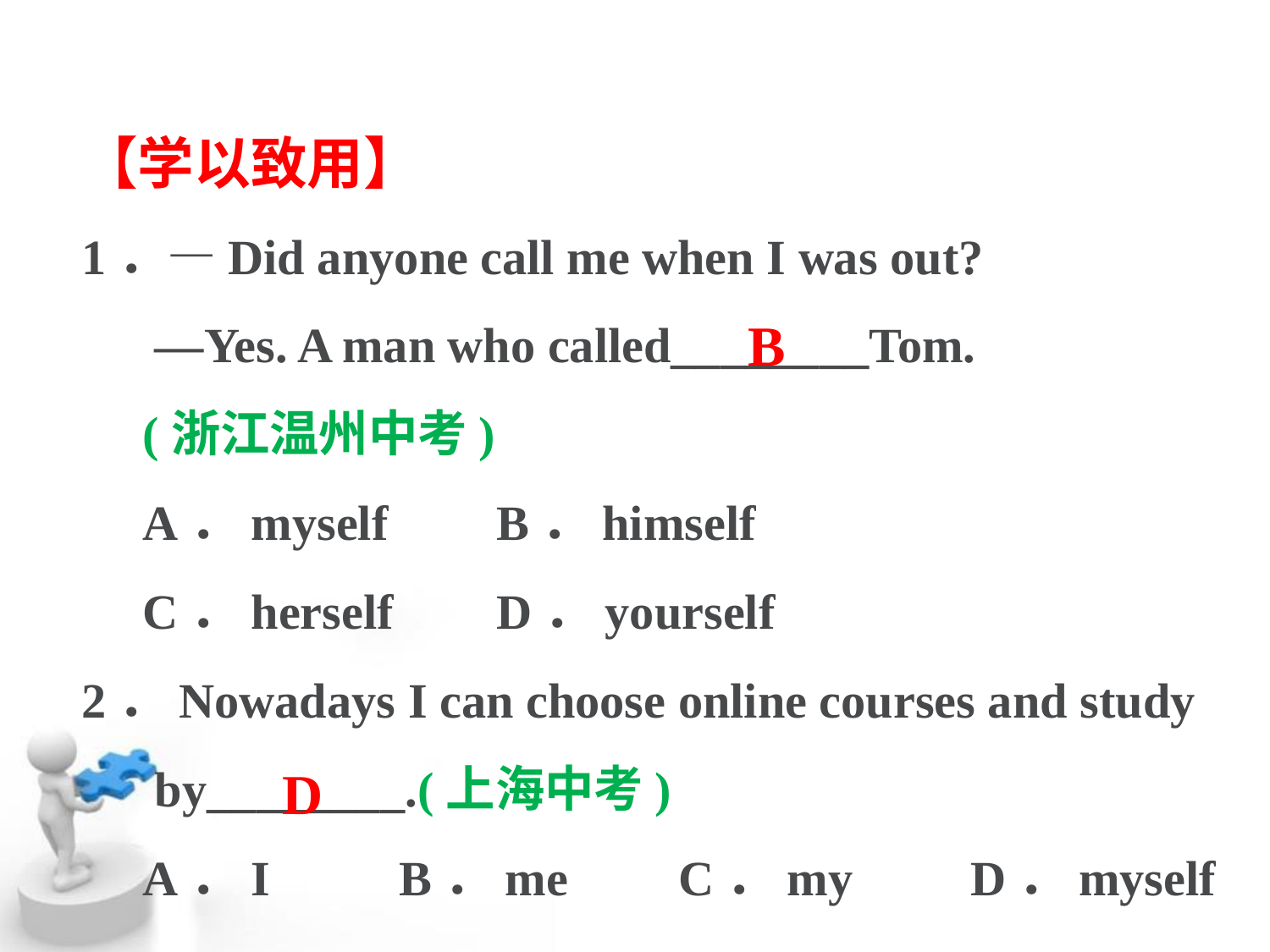

【学以致用】
1．—Did anyone call me when I was out?
      —Yes. A man who called________Tom.
     (浙江温州中考)
     A．myself　	  B．himself
     C．herself　	  D．yourself
2．Nowadays I can choose online courses and study
      by________.(上海中考)
     A．I　     B．me         C．my　	D．myself
B
D